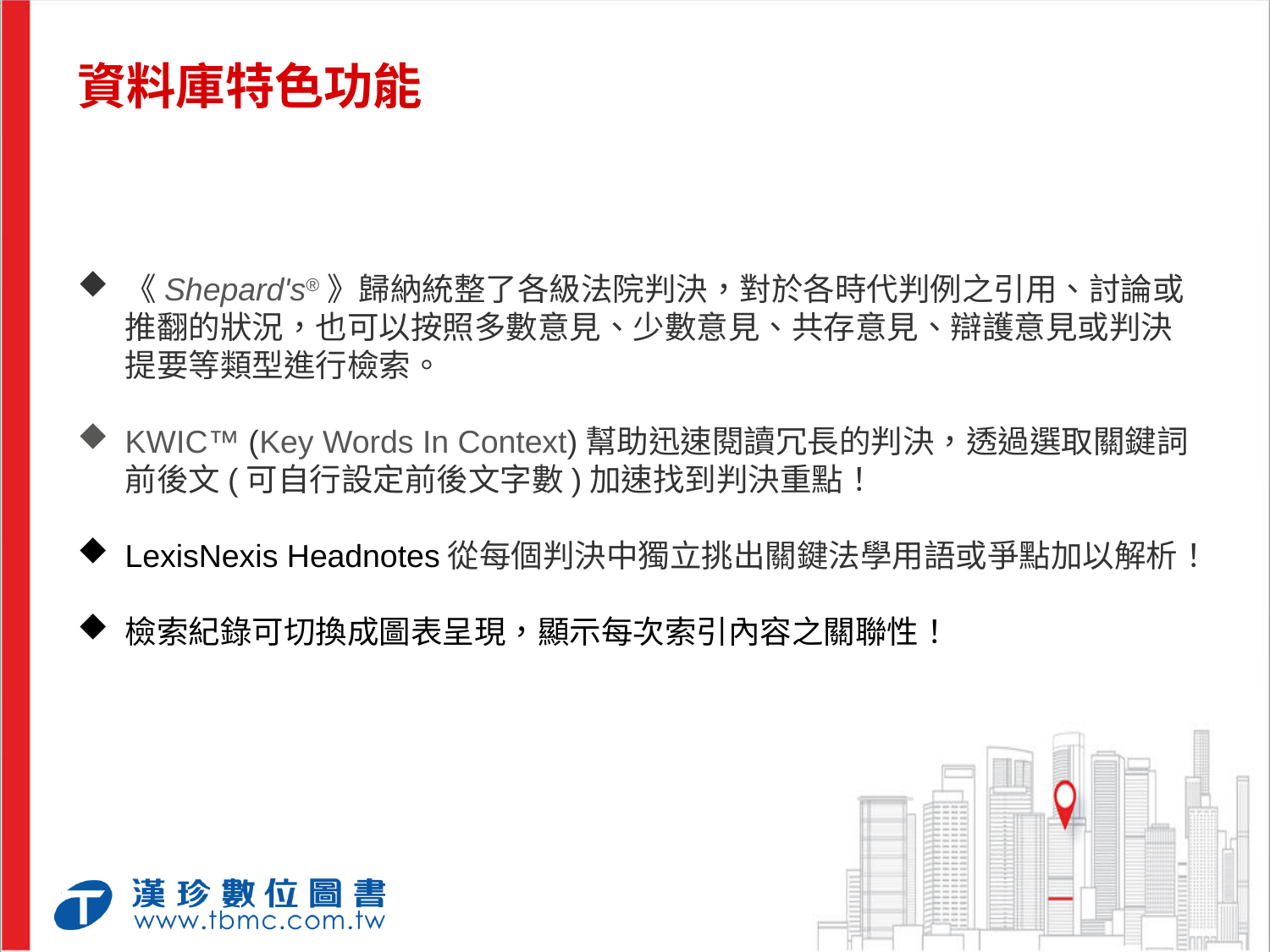

資料庫特色功能
《Shepard's®》歸納統整了各級法院判決，對於各時代判例之引用、討論或推翻的狀況，也可以按照多數意見、少數意見、共存意見、辯護意見或判決提要等類型進行檢索。

KWIC™ (Key Words In Context)幫助迅速閱讀冗長的判決，透過選取關鍵詞前後文(可自行設定前後文字數)加速找到判決重點！

LexisNexis Headnotes從每個判決中獨立挑出關鍵法學用語或爭點加以解析！

檢索紀錄可切換成圖表呈現，顯示每次索引內容之關聯性！